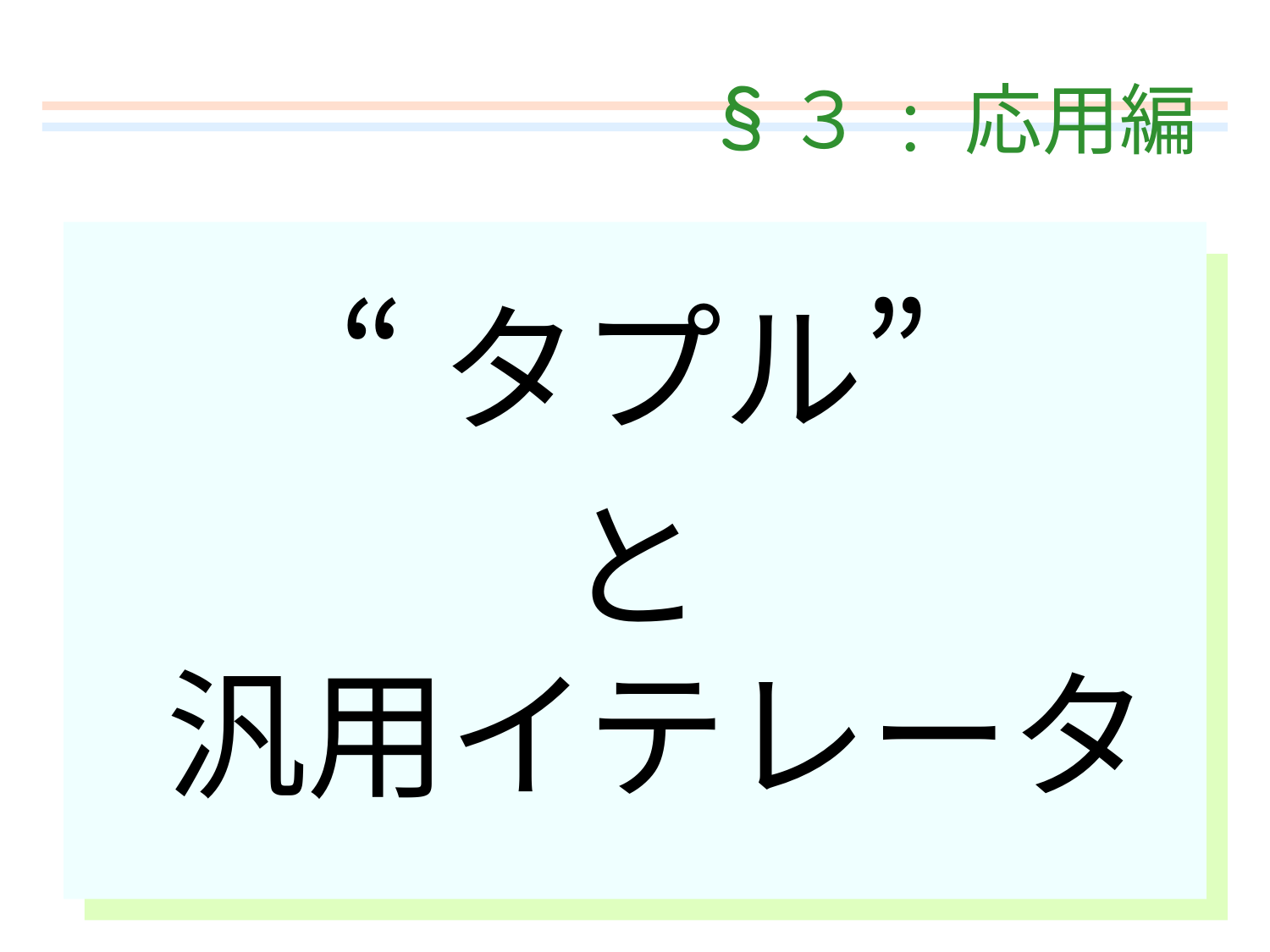

# §３ : 応用編

“タプル”
と
汎用イテレータ